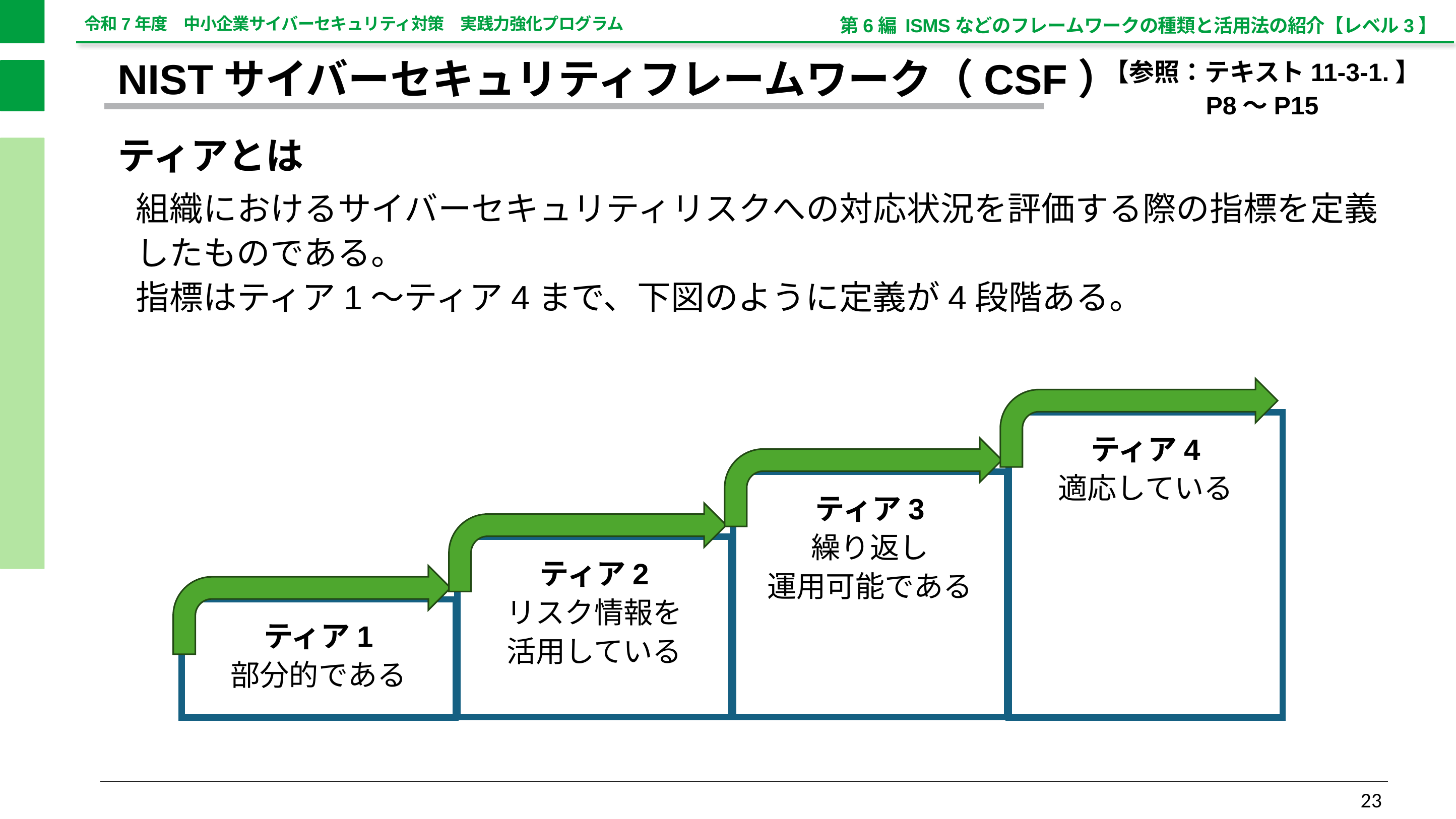

第6編 ISMSなどのフレームワークの種類と活用法の紹介【レベル3】
【参照：テキスト11-3-1.】
P8～P15
NISTサイバーセキュリティフレームワーク（CSF）
ティアとは
組織におけるサイバーセキュリティリスクへの対応状況を評価する際の指標を定義したものである。
指標はティア1～ティア4まで、下図のように定義が4段階ある。

ティア4
適応している

ティア3
繰り返し
運用可能である

ティア2
リスク情報を
活用している

ティア1
部分的である